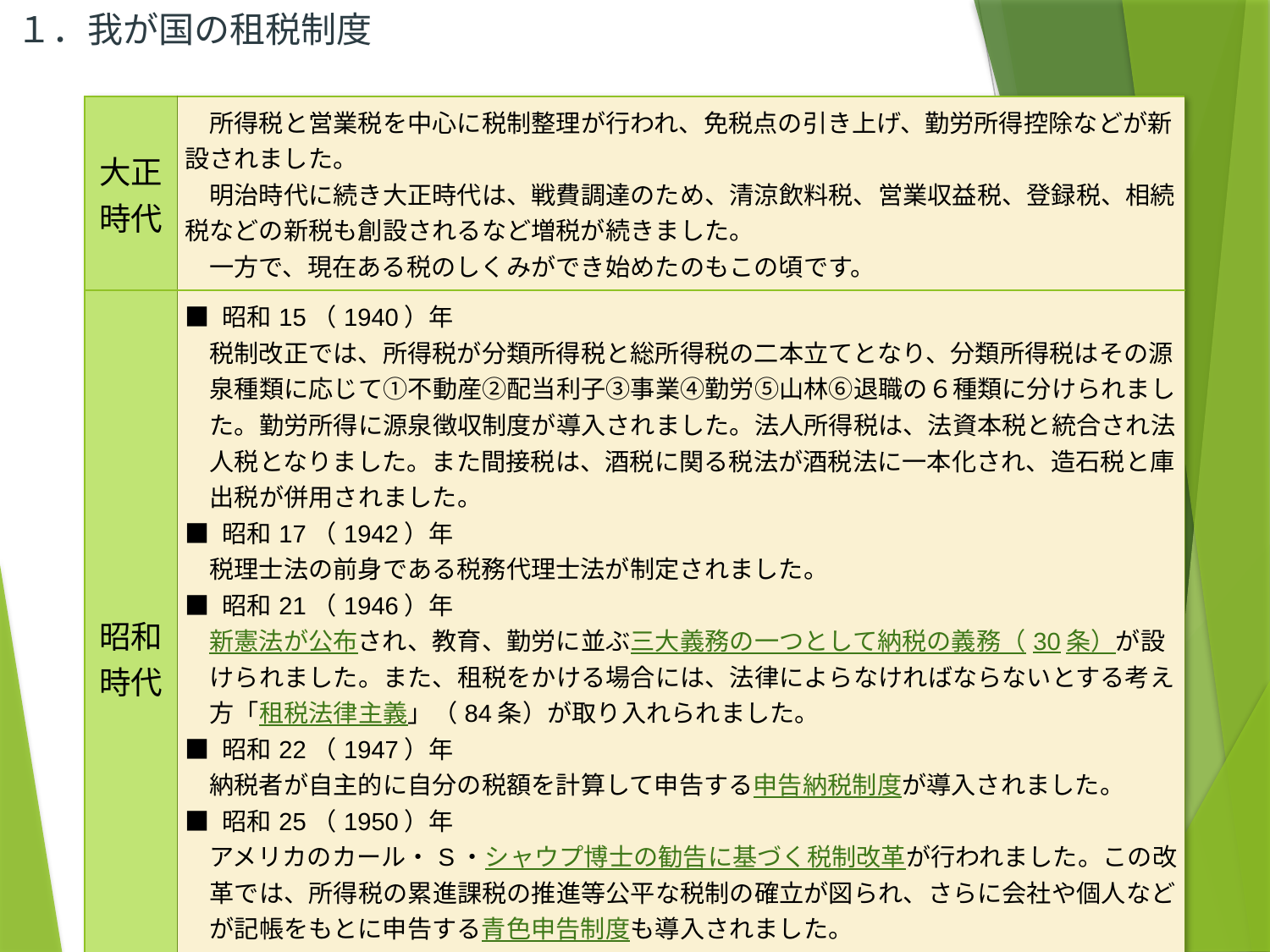

１．我が国の租税制度
| 大正時代 | 所得税と営業税を中心に税制整理が行われ、免税点の引き上げ、勤労所得控除などが新設されました。 　明治時代に続き大正時代は、戦費調達のため、清涼飲料税、営業収益税、登録税、相続税などの新税も創設されるなど増税が続きました。 　一方で、現在ある税のしくみができ始めたのもこの頃です。 |
| --- | --- |
| 昭和時代 | ■ 昭和15（1940）年 　税制改正では、所得税が分類所得税と総所得税の二本立てとなり、分類所得税はその源泉種類に応じて①不動産②配当利子③事業④勤労⑤山林⑥退職の６種類に分けられました。勤労所得に源泉徴収制度が導入されました。法人所得税は、法資本税と統合され法人税となりました。また間接税は、酒税に関る税法が酒税法に一本化され、造石税と庫出税が併用されました。 ■ 昭和17（1942）年 　税理士法の前身である税務代理士法が制定されました。 ■ 昭和21（1946）年 　新憲法が公布され、教育、勤労に並ぶ三大義務の一つとして納税の義務（30条）が設けられました。また、租税をかける場合には、法律によらなければならないとする考え方「租税法律主義」（84条）が取り入れられました。 ■ 昭和22（1947）年 　納税者が自主的に自分の税額を計算して申告する申告納税制度が導入されました。 ■ 昭和25（1950）年 　アメリカのカール・S・シャウプ博士の勧告に基づく税制改革が行われました。この改革では、所得税の累進課税の推進等公平な税制の確立が図られ、さらに会社や個人などが記帳をもとに申告する青色申告制度も導入されました。 ■ 昭和63（1988）年　 　抜本的税制改革が実施され、消費税が創設されました。 |